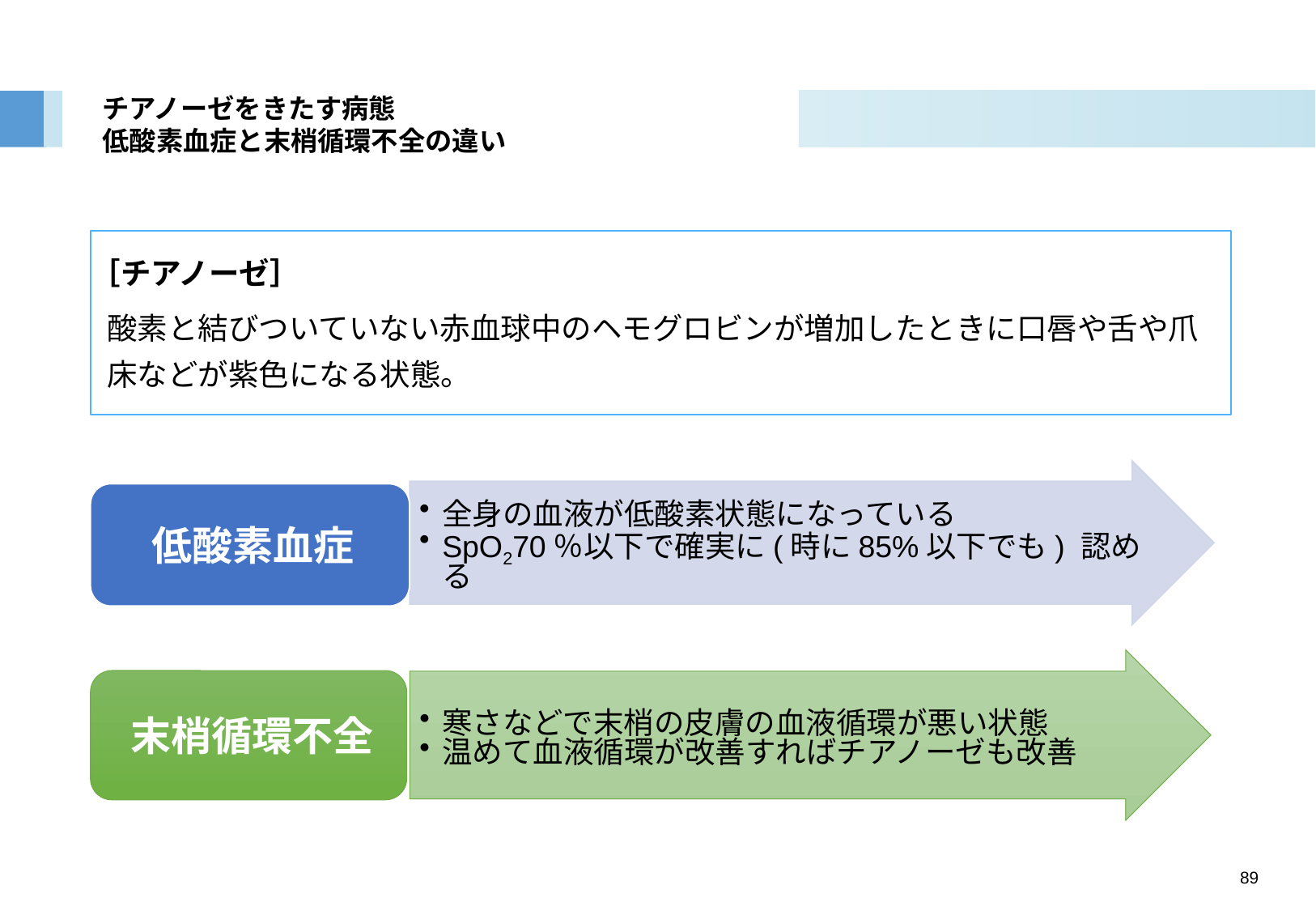

# チアノーゼをきたす病態 低酸素血症と末梢循環不全の違い
［チアノーゼ］
酸素と結びついていない赤血球中のヘモグロビンが増加したときに口唇や舌や爪床などが紫色になる状態。
全身の血液が低酸素状態になっている
SpO270％以下で確実に(時に85%以下でも) 認める
低酸素血症
寒さなどで末梢の皮膚の血液循環が悪い状態
温めて血液循環が改善すればチアノーゼも改善
末梢循環不全
89